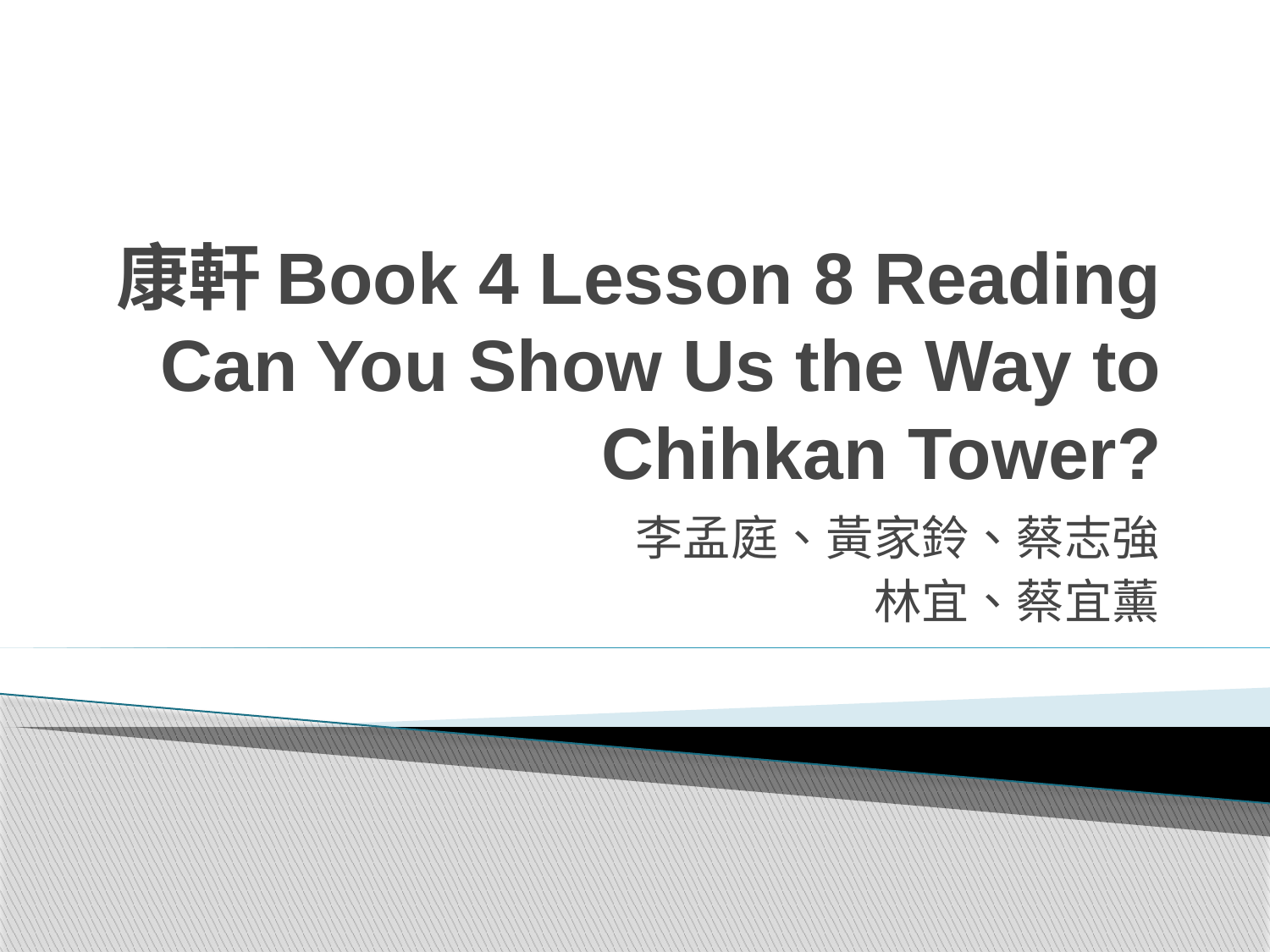

# 康軒Book 4 Lesson 8 Reading Can You Show Us the Way to Chihkan Tower?
李孟庭、黃家鈴、蔡志強
林宜、蔡宜薰